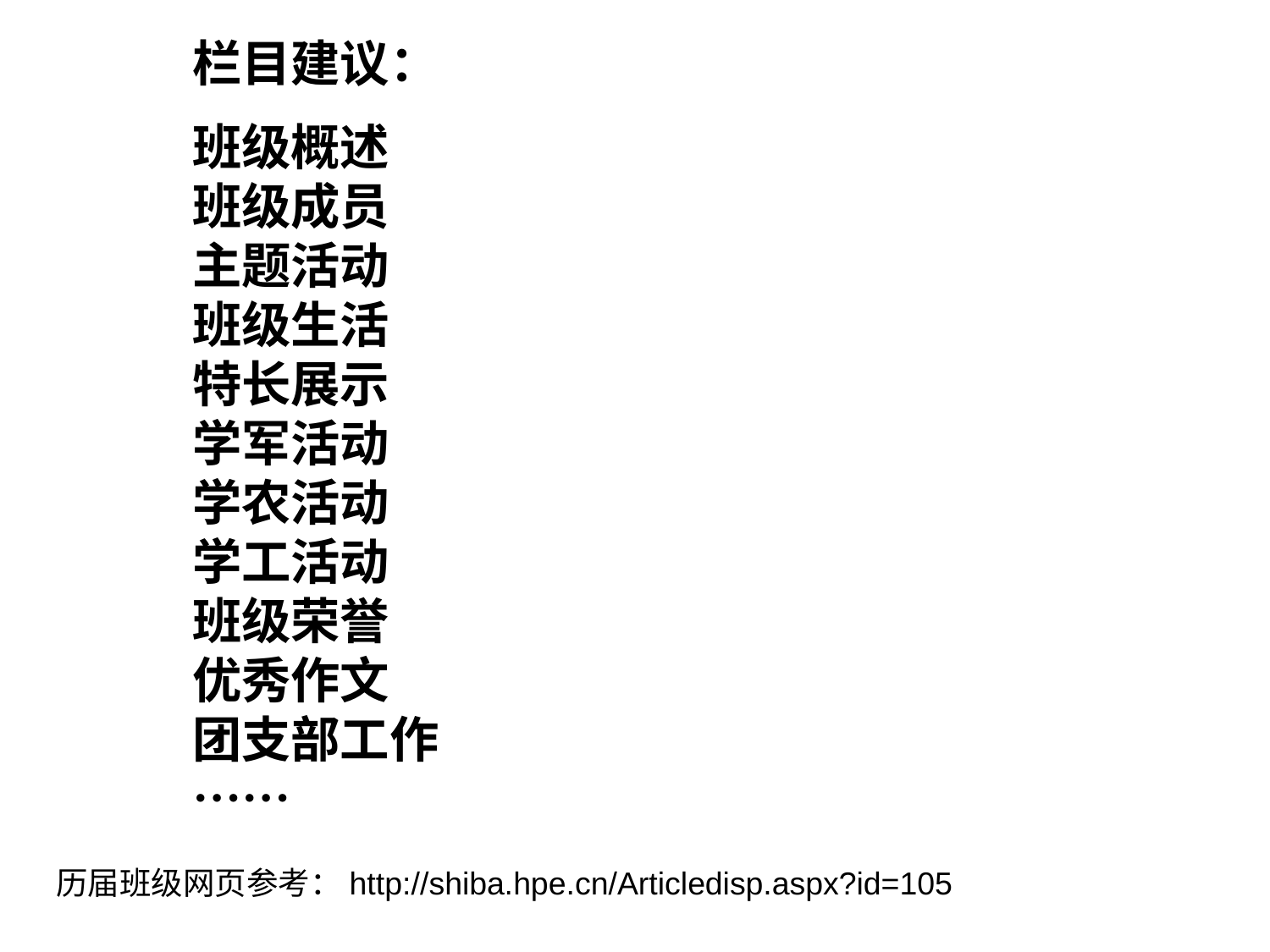

栏目建议：
班级概述
班级成员
主题活动
班级生活
特长展示
学军活动
学农活动
学工活动
班级荣誉
优秀作文
团支部工作
……
历届班级网页参考：http://shiba.hpe.cn/Articledisp.aspx?id=105